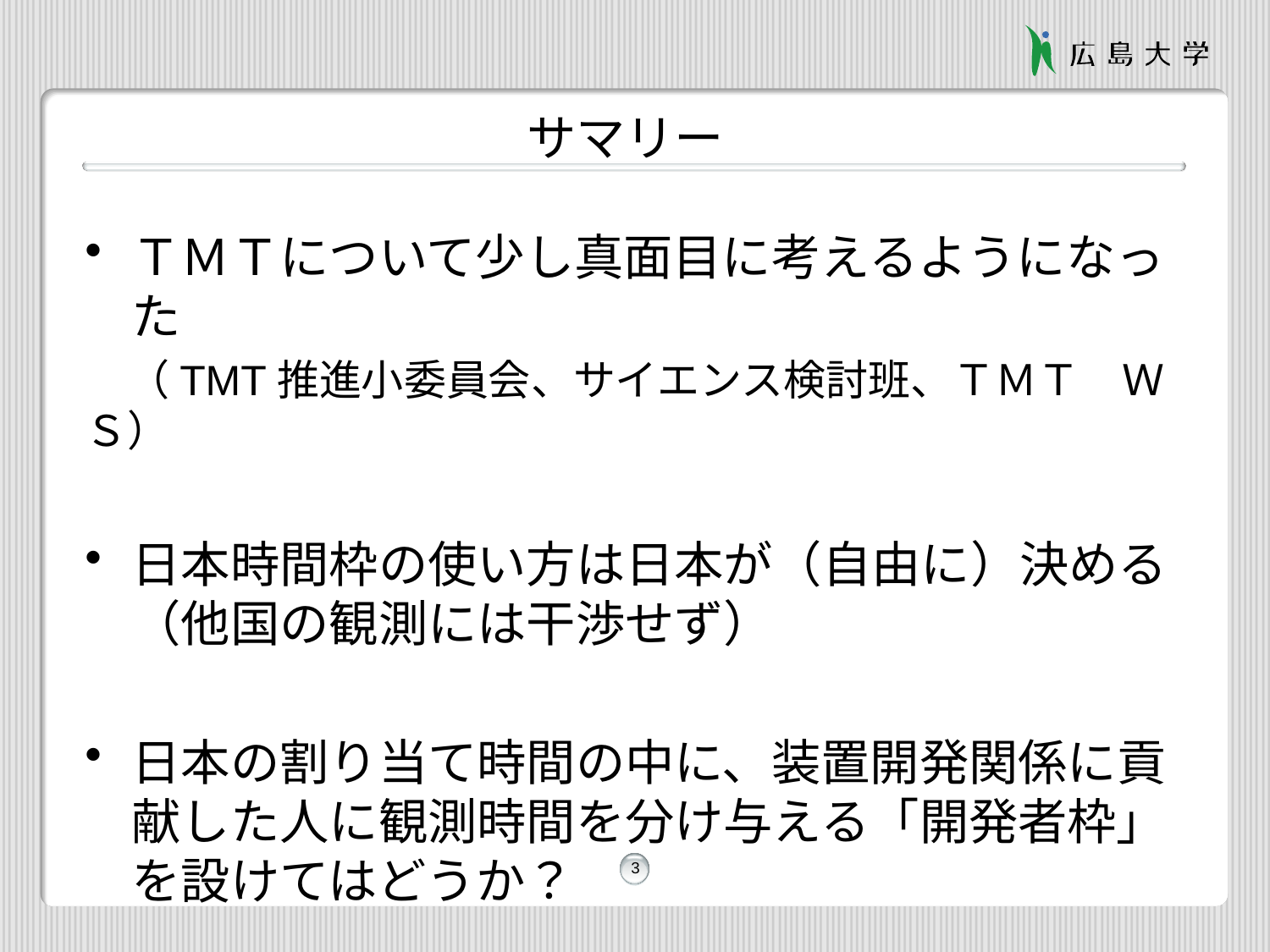

# サマリー
ＴＭＴについて少し真面目に考えるようになった
　（TMT推進小委員会、サイエンス検討班、ＴＭＴ　ＷＳ）

日本時間枠の使い方は日本が（自由に）決める（他国の観測には干渉せず）

日本の割り当て時間の中に、装置開発関係に貢献した人に観測時間を分け与える「開発者枠」を設けてはどうか？